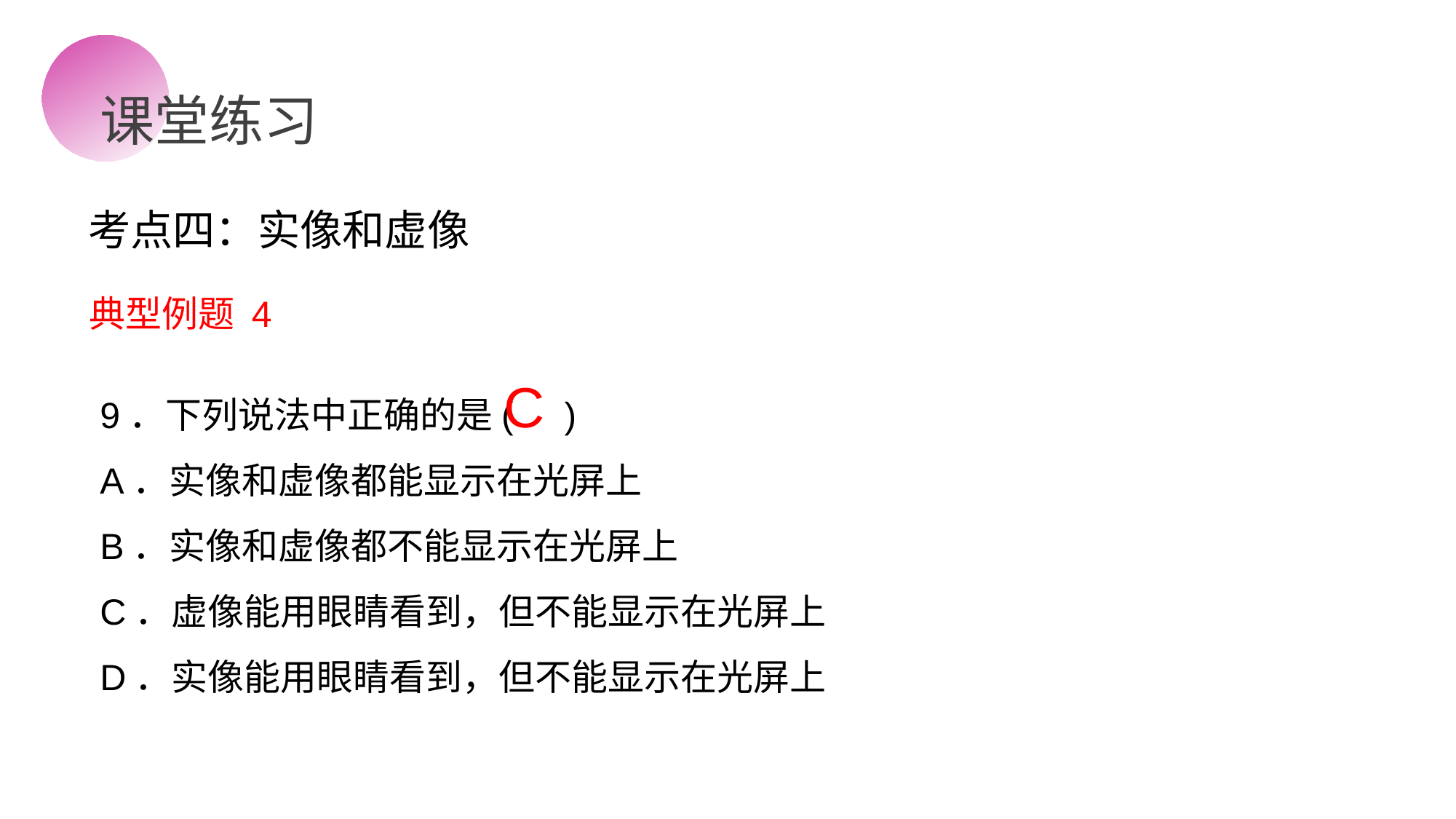

课堂练习
考点四：实像和虚像
典型例题 4
9．下列说法中正确的是(     )
A．实像和虚像都能显示在光屏上
B．实像和虚像都不能显示在光屏上
C．虚像能用眼睛看到，但不能显示在光屏上
D．实像能用眼睛看到，但不能显示在光屏上
C